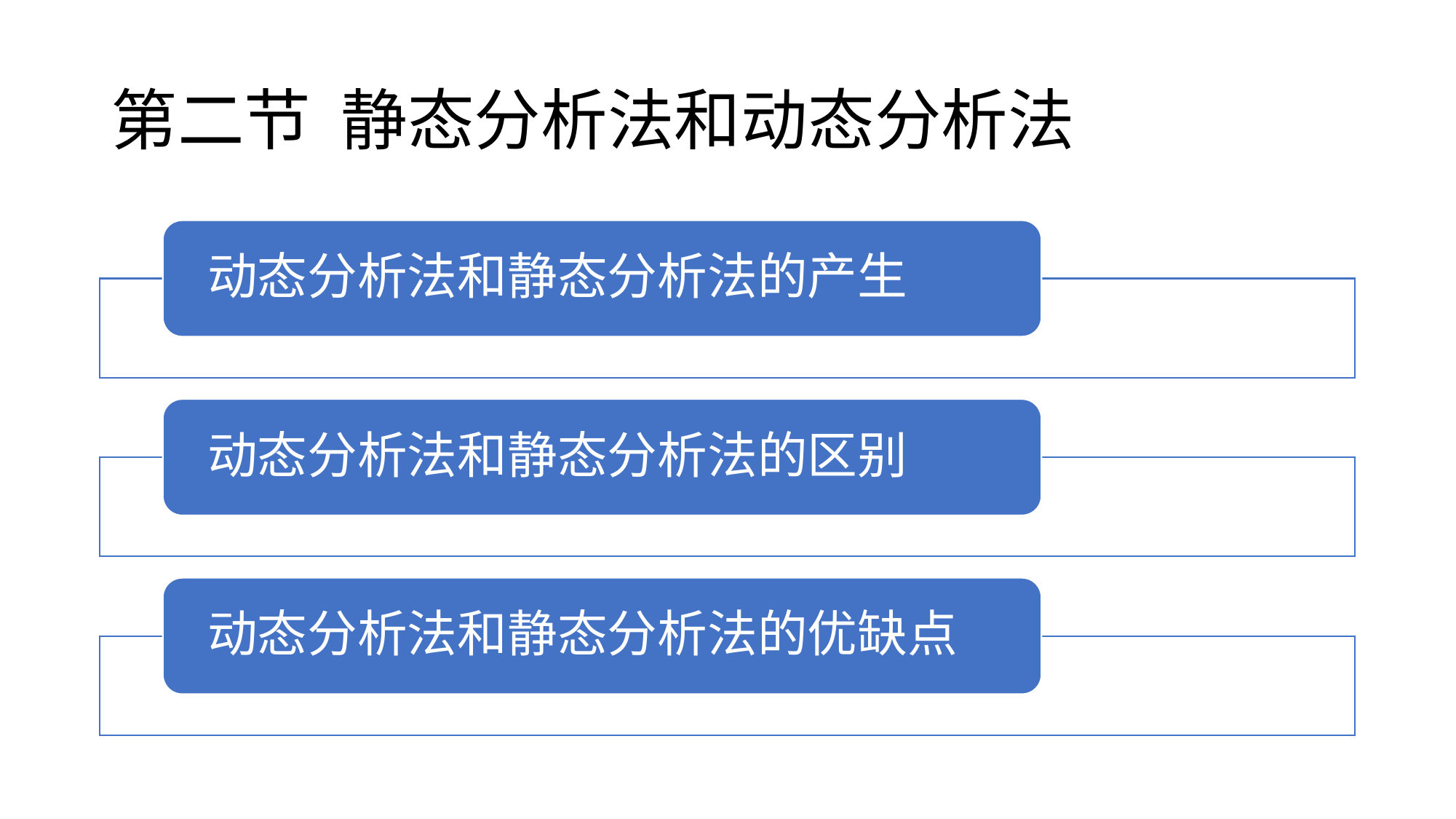

# 第二节  静态分析法和动态分析法
动态分析法和静态分析法的产生
动态分析法和静态分析法的区别
动态分析法和静态分析法的优缺点